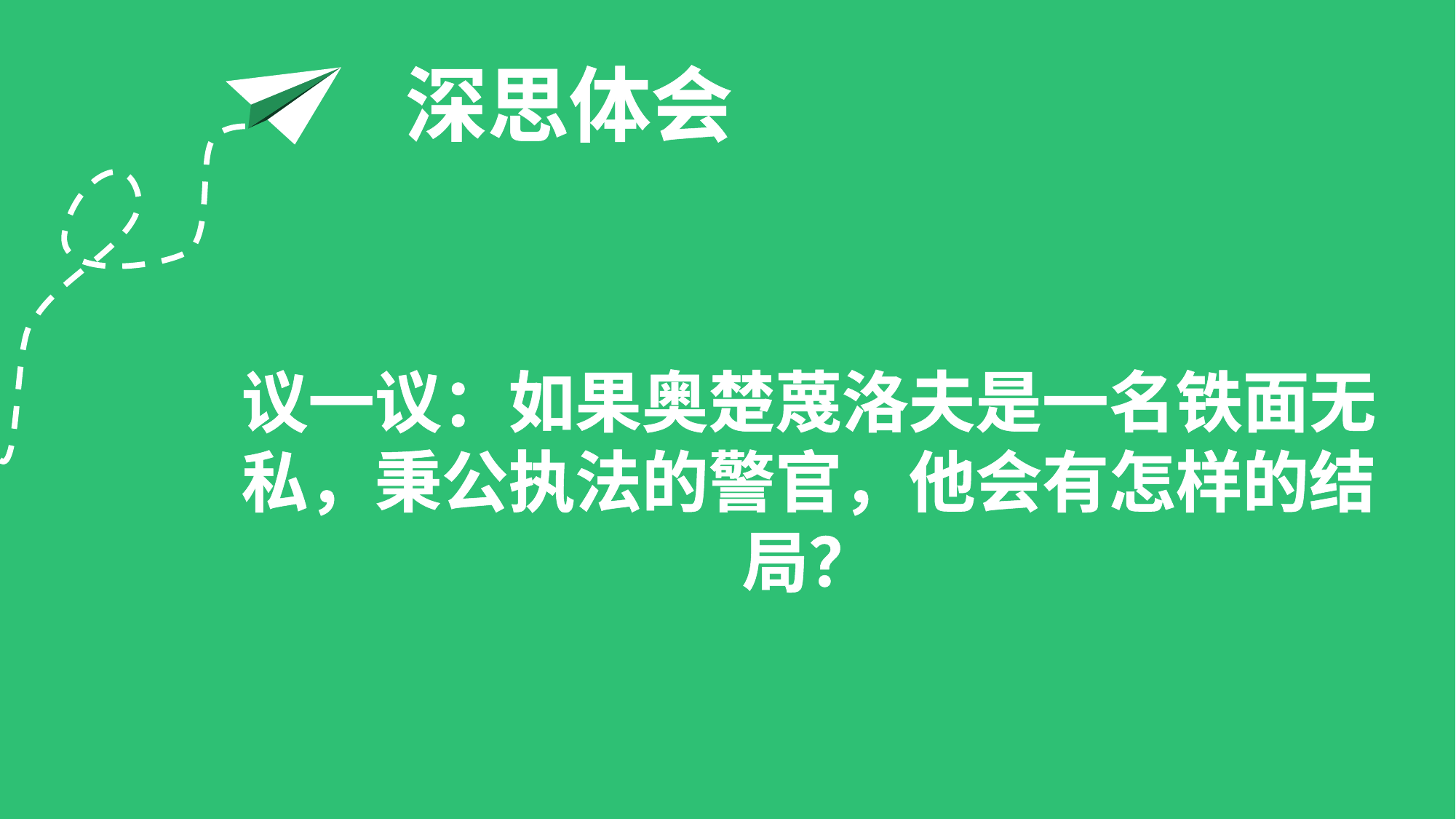

深思体会

议一议：如果奥楚蔑洛夫是一名铁面无私，秉公执法的警官，他会有怎样的结局？